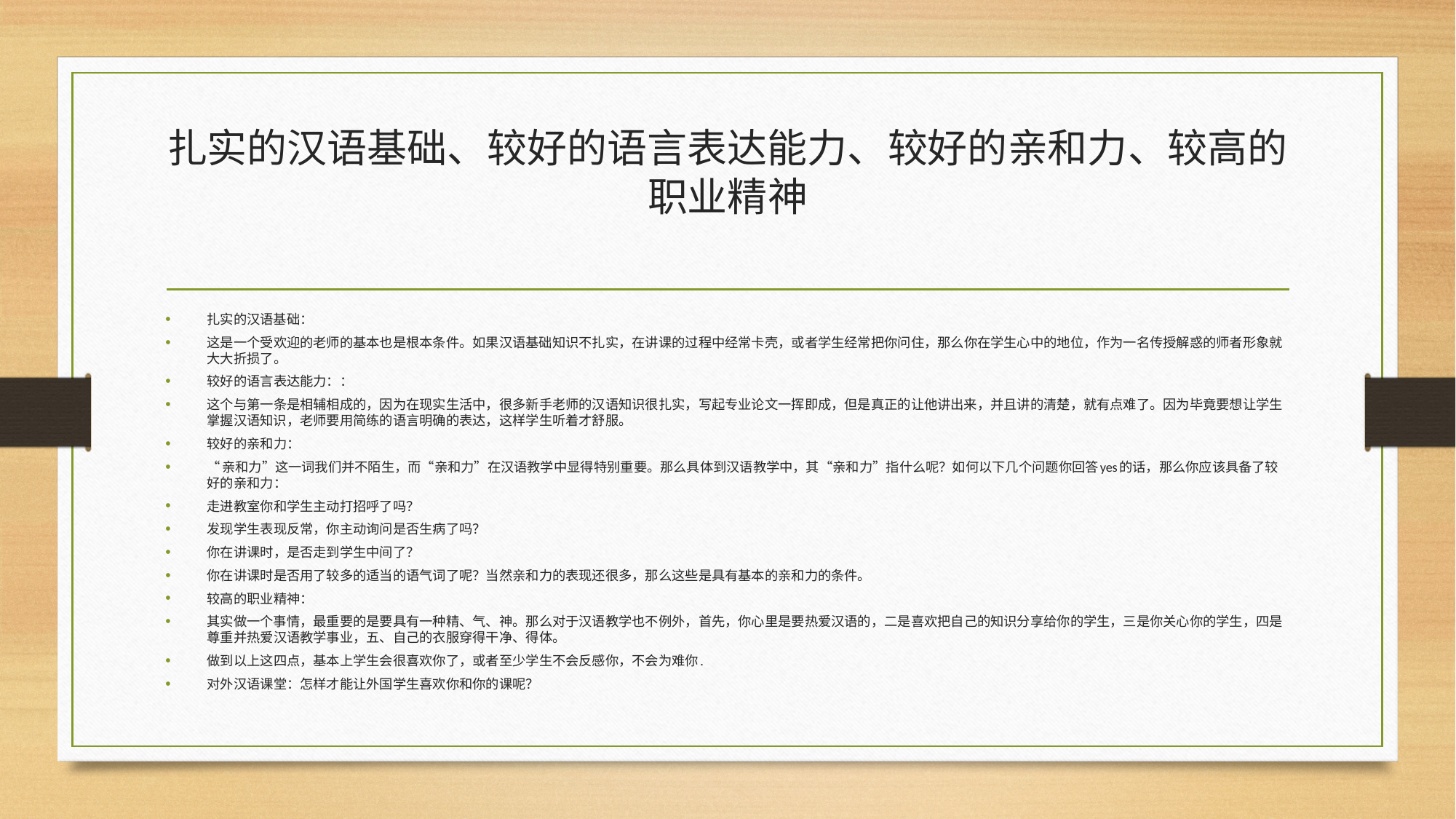

# 扎实的汉语基础、较好的语言表达能力、较好的亲和力、较高的职业精神
扎实的汉语基础：
这是一个受欢迎的老师的基本也是根本条件。如果汉语基础知识不扎实，在讲课的过程中经常卡壳，或者学生经常把你问住，那么你在学生心中的地位，作为一名传授解惑的师者形象就大大折损了。
较好的语言表达能力：：
这个与第一条是相辅相成的，因为在现实生活中，很多新手老师的汉语知识很扎实，写起专业论文一挥即成，但是真正的让他讲出来，并且讲的清楚，就有点难了。因为毕竟要想让学生掌握汉语知识，老师要用简练的语言明确的表达，这样学生听着才舒服。
较好的亲和力：
“亲和力”这一词我们并不陌生，而“亲和力”在汉语教学中显得特别重要。那么具体到汉语教学中，其“亲和力”指什么呢？如何以下几个问题你回答yes的话，那么你应该具备了较好的亲和力：
走进教室你和学生主动打招呼了吗？
发现学生表现反常，你主动询问是否生病了吗？
你在讲课时，是否走到学生中间了？
你在讲课时是否用了较多的适当的语气词了呢？当然亲和力的表现还很多，那么这些是具有基本的亲和力的条件。
较高的职业精神：
其实做一个事情，最重要的是要具有一种精、气、神。那么对于汉语教学也不例外，首先，你心里是要热爱汉语的，二是喜欢把自己的知识分享给你的学生，三是你关心你的学生，四是尊重并热爱汉语教学事业，五、自己的衣服穿得干净、得体。
做到以上这四点，基本上学生会很喜欢你了，或者至少学生不会反感你，不会为难你.
对外汉语课堂：怎样才能让外国学生喜欢你和你的课呢？